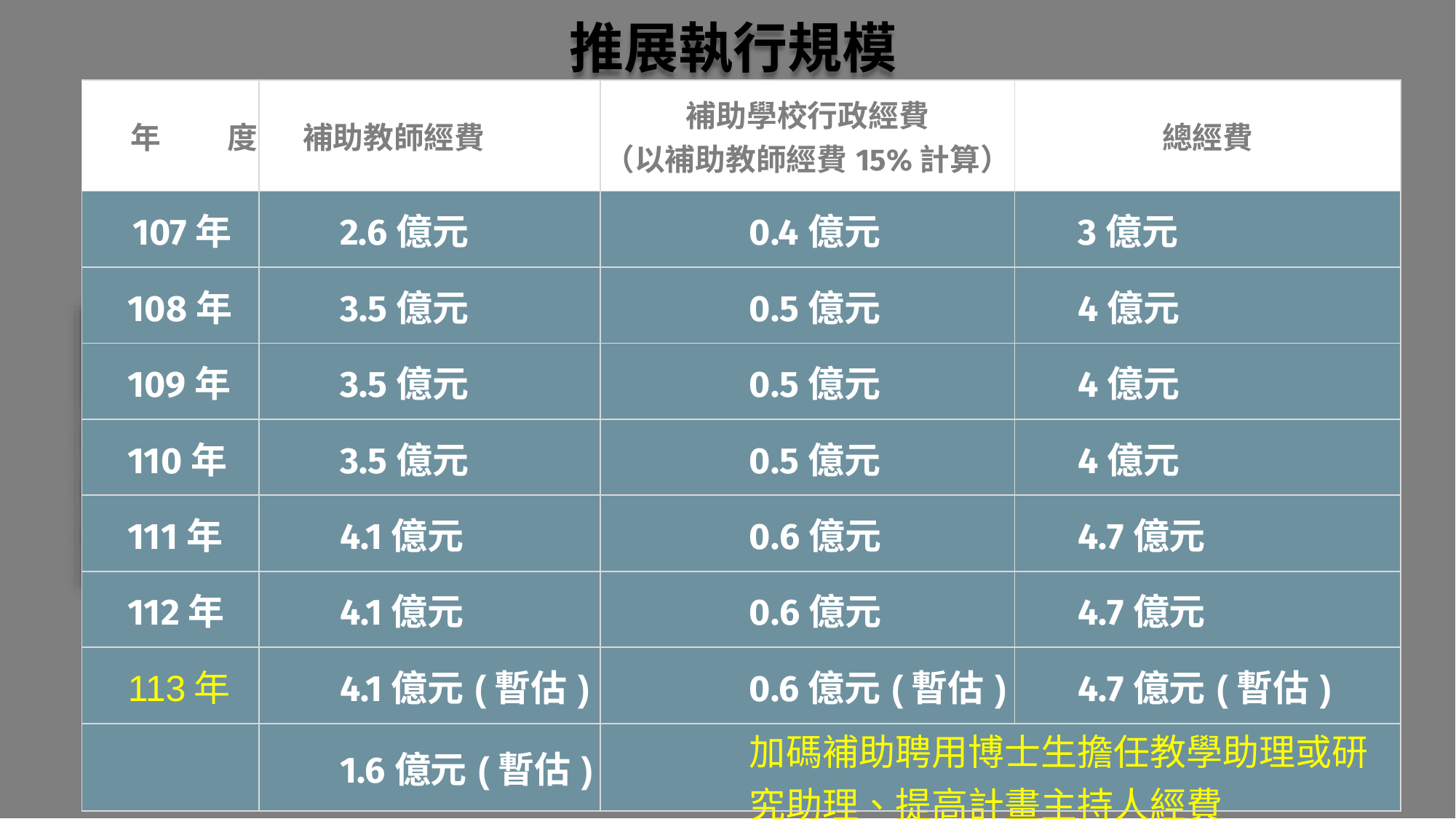

# 推展執行規模

| 年 度 | 補助教師經費 | 補助學校行政經費 （以補助教師經費15%計算） | 總經費 |
| --- | --- | --- | --- |
| 107年 | 2.6億元 | 0.4億元 | 3億元 |
| 108年 | 3.5億元 | 0.5億元 | 4億元 |
| 109年 | 3.5億元 | 0.5億元 | 4億元 |
| 110年 | 3.5億元 | 0.5億元 | 4億元 |
| 111年 | 4.1億元 | 0.6億元 | 4.7億元 |
| 112年 | 4.1億元 | 0.6億元 | 4.7億元 |
| 113年 | 4.1億元(暫估) | 0.6億元(暫估) | 4.7億元(暫估) |
|  | 1.6億元(暫估) | 加碼補助聘用博士生擔任教學助理或研究助理、提高計畫主持人經費 |  |